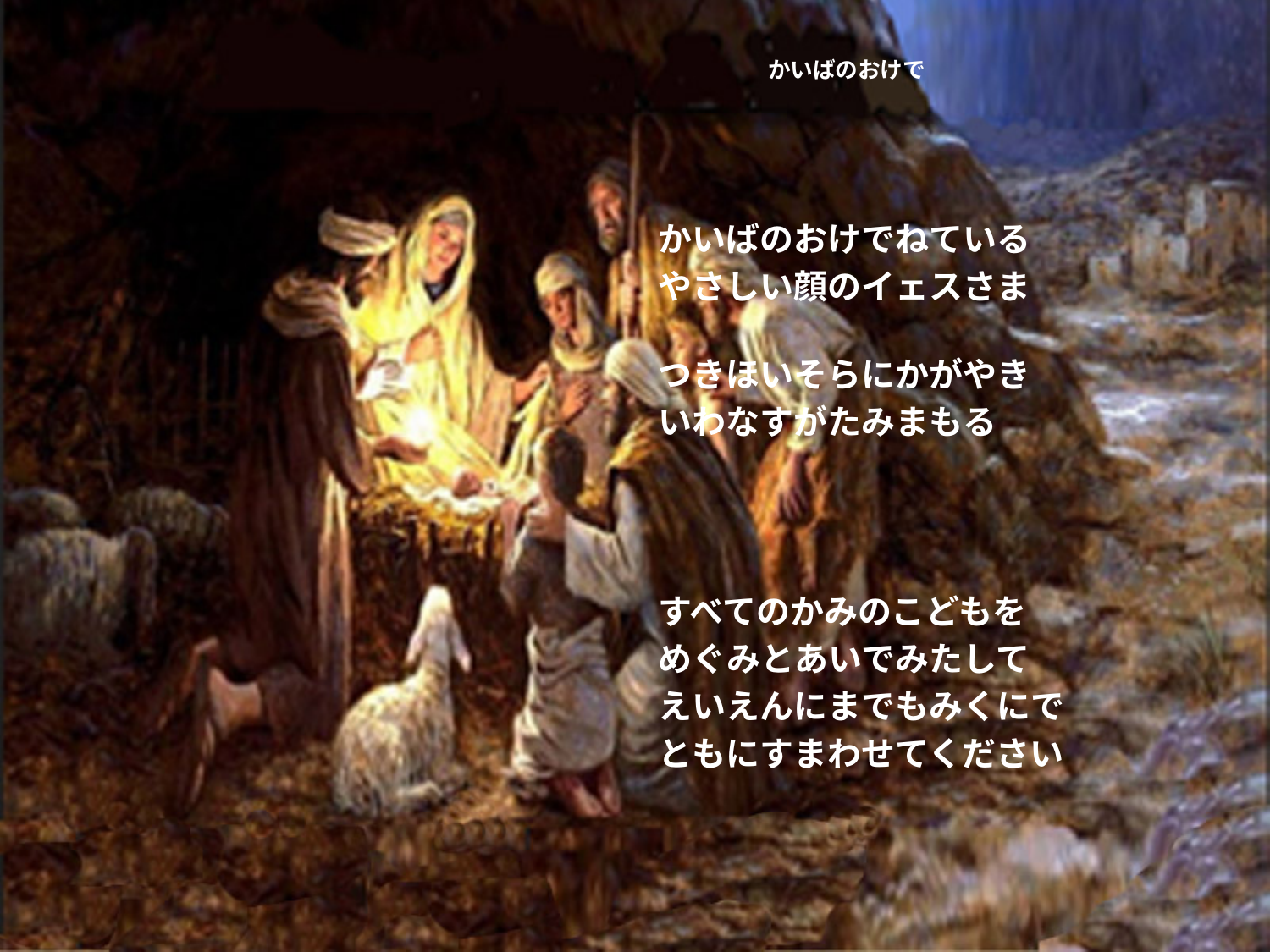

# かいばのおけで
かいばのおけでねている
やさしい顔のイェスさま
つきほいそらにかがやき
いわなすがたみまもる

すべてのかみのこどもを
めぐみとあいでみたして
えいえんにまでもみくにで
ともにすまわせてください